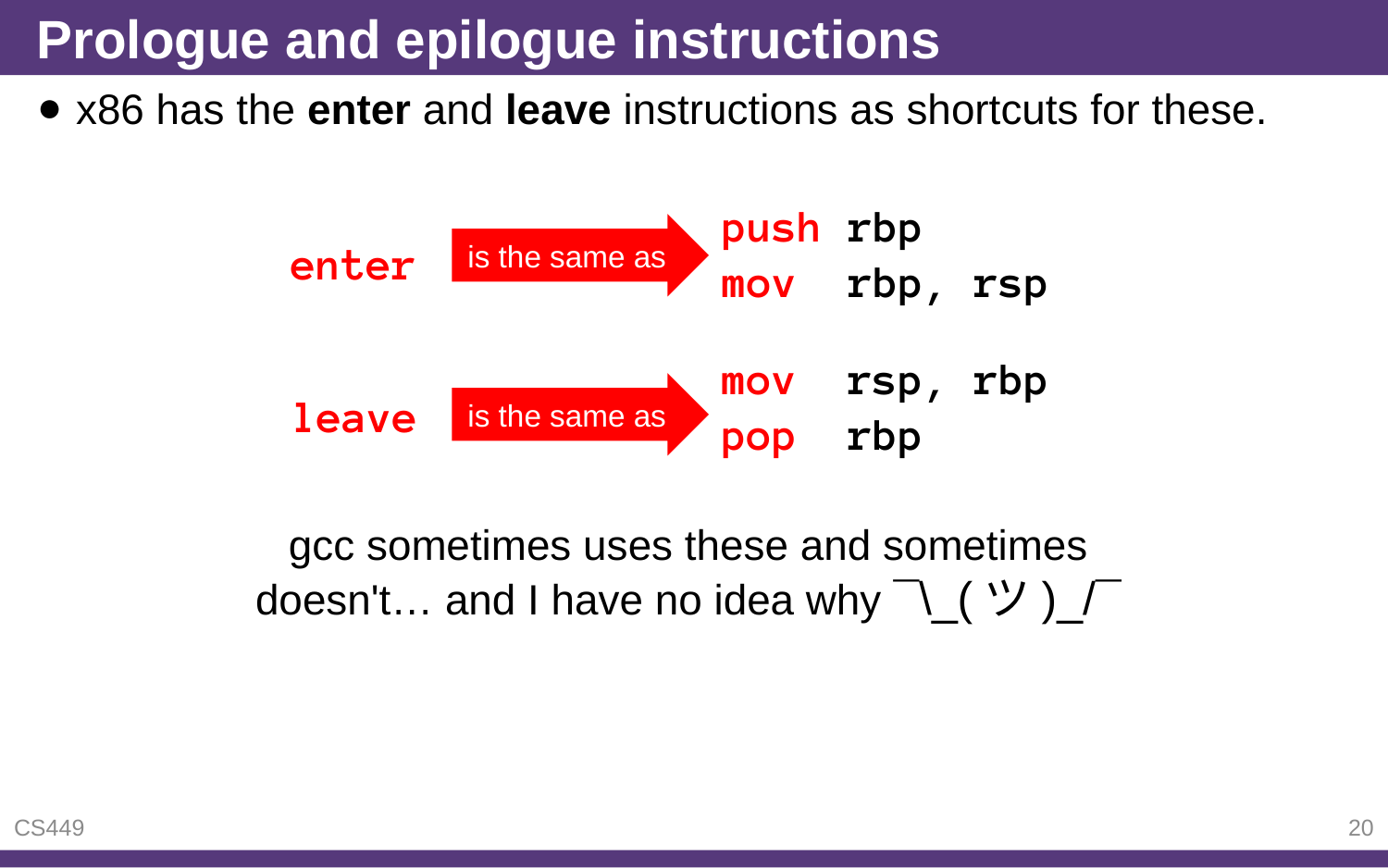

# Prologue and epilogue instructions
x86 has the enter and leave instructions as shortcuts for these.
push rbp
mov  rbp, rsp
is the same as
enter
mov  rsp, rbp
pop  rbp
is the same as
leave
gcc sometimes uses these and sometimes doesn't… and I have no idea why ¯\_(ツ)_/¯
CS449
20